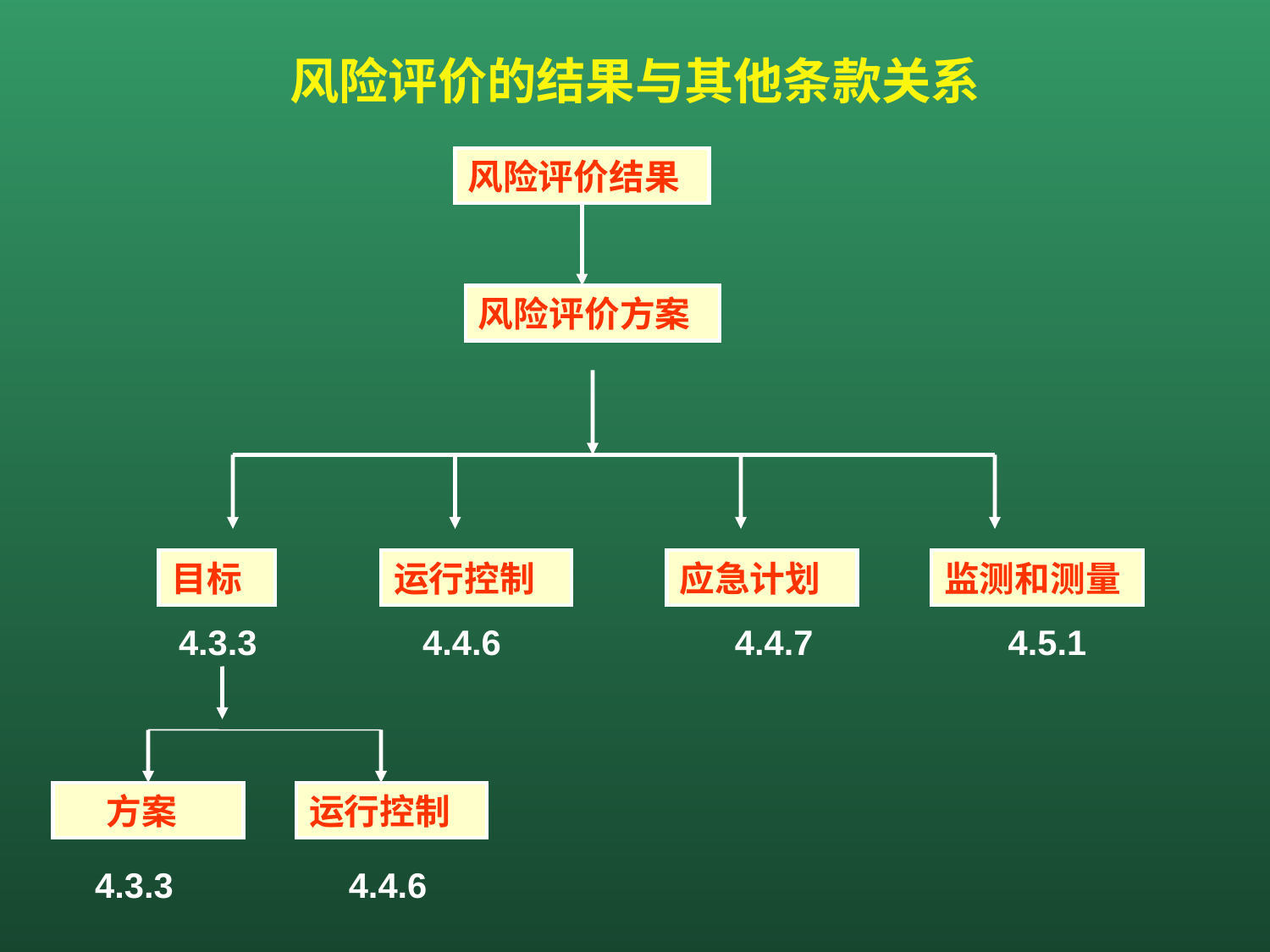

# 风险评价的结果与其他条款关系
风险评价结果

风险评价方案

目标
运行控制
应急计划
监测和测量
    4.3.3                 4.4.6                        4.4.7                    4.5.1

    方案
运行控制
   4.3.3                  4.4.6